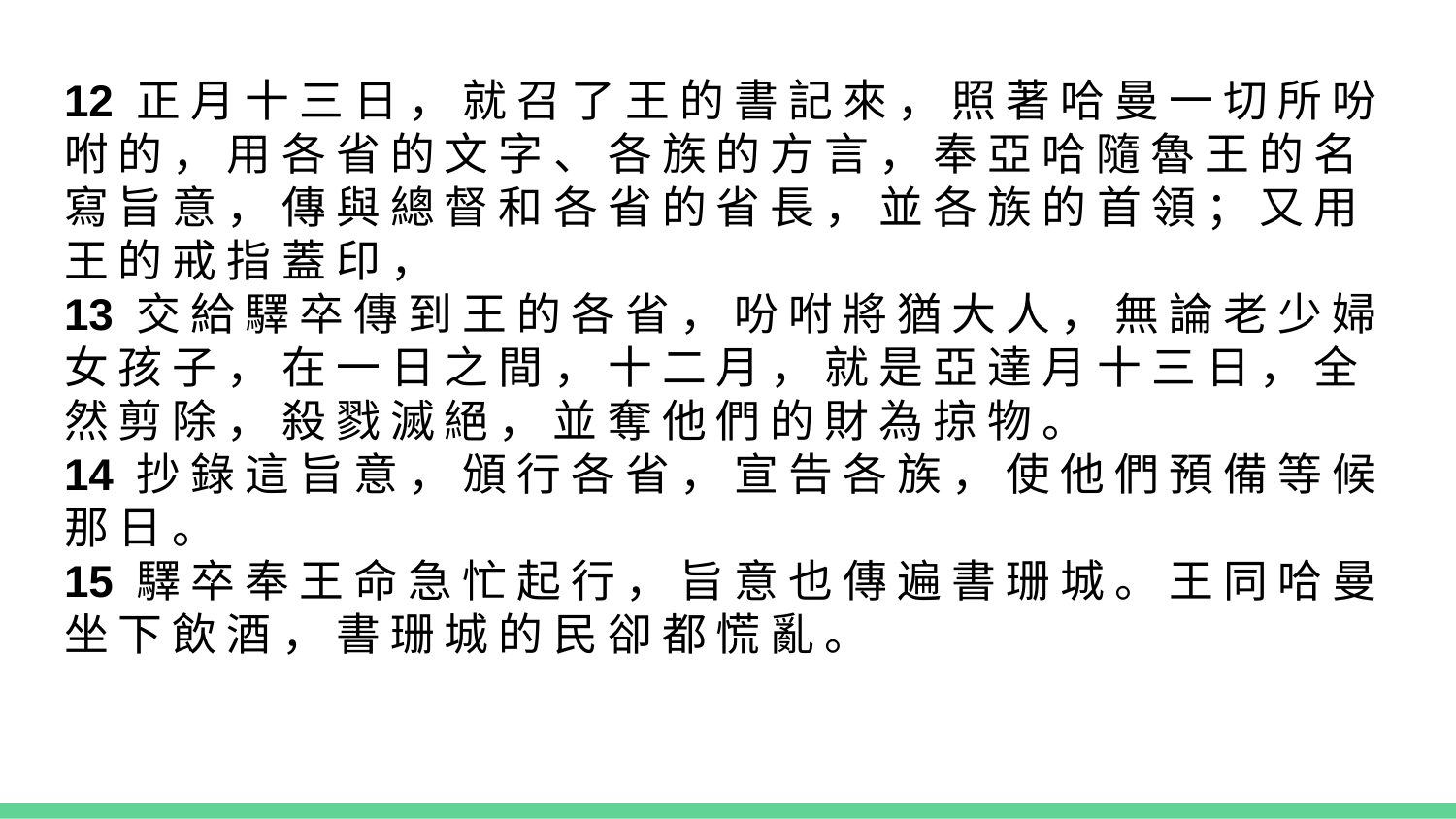

12 正 月 十 三 日 ， 就 召 了 王 的 書 記 來 ， 照 著 哈 曼 一 切 所 吩 咐 的 ， 用 各 省 的 文 字 、 各 族 的 方 言 ， 奉 亞 哈 隨 魯 王 的 名 寫 旨 意 ， 傳 與 總 督 和 各 省 的 省 長 ， 並 各 族 的 首 領 ； 又 用 王 的 戒 指 蓋 印 ，
13 交 給 驛 卒 傳 到 王 的 各 省 ， 吩 咐 將 猶 大 人 ， 無 論 老 少 婦 女 孩 子 ， 在 一 日 之 間 ， 十 二 月 ， 就 是 亞 達 月 十 三 日 ， 全 然 剪 除 ， 殺 戮 滅 絕 ， 並 奪 他 們 的 財 為 掠 物 。
14 抄 錄 這 旨 意 ， 頒 行 各 省 ， 宣 告 各 族 ， 使 他 們 預 備 等 候 那 日 。
15 驛 卒 奉 王 命 急 忙 起 行 ， 旨 意 也 傳 遍 書 珊 城 。 王 同 哈 曼 坐 下 飲 酒 ， 書 珊 城 的 民 卻 都 慌 亂 。